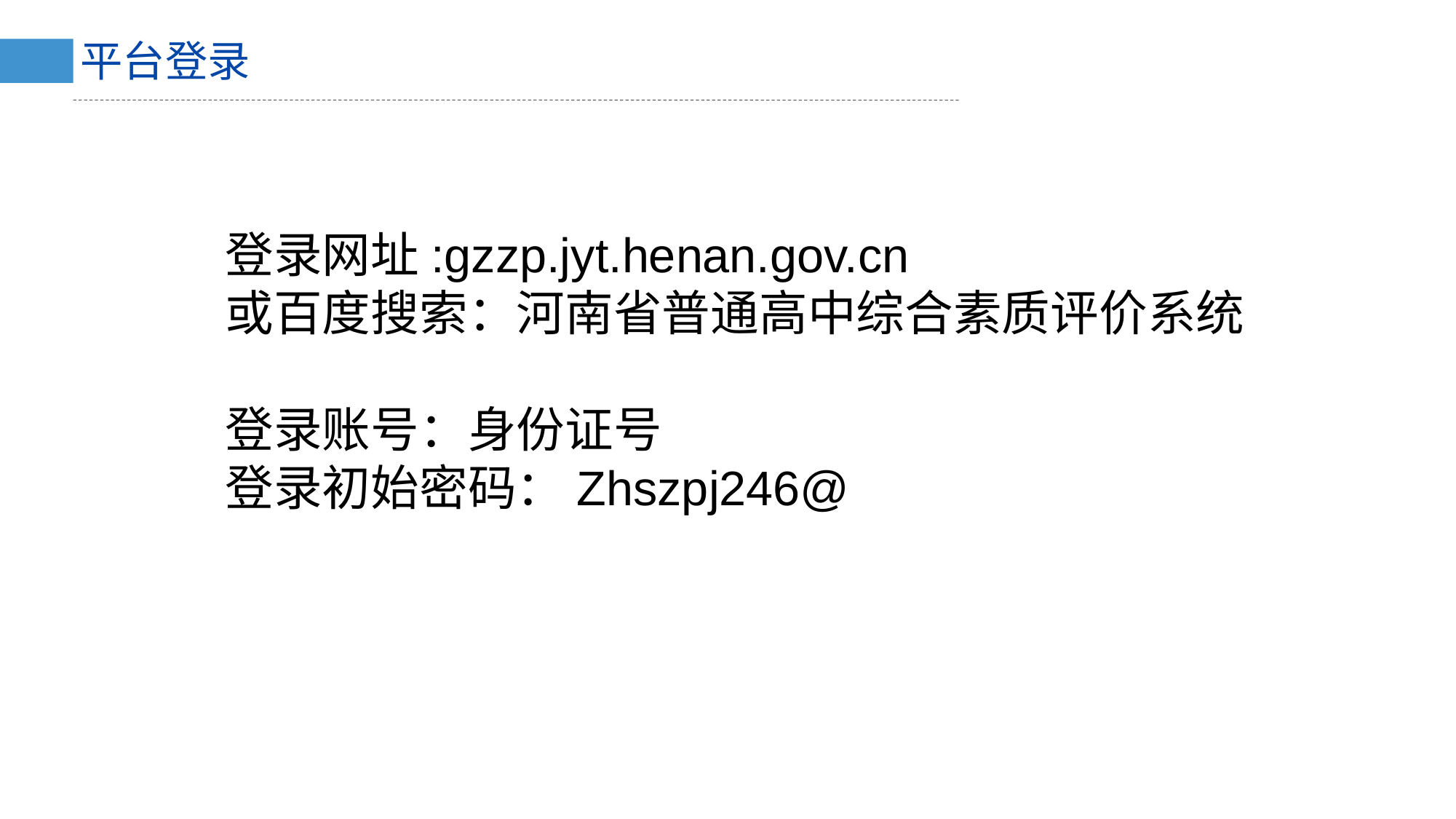

平台登录

登录网址:gzzp.jyt.henan.gov.cn
或百度搜索：河南省普通高中综合素质评价系统

登录账号：身份证号
登录初始密码：Zhszpj246@